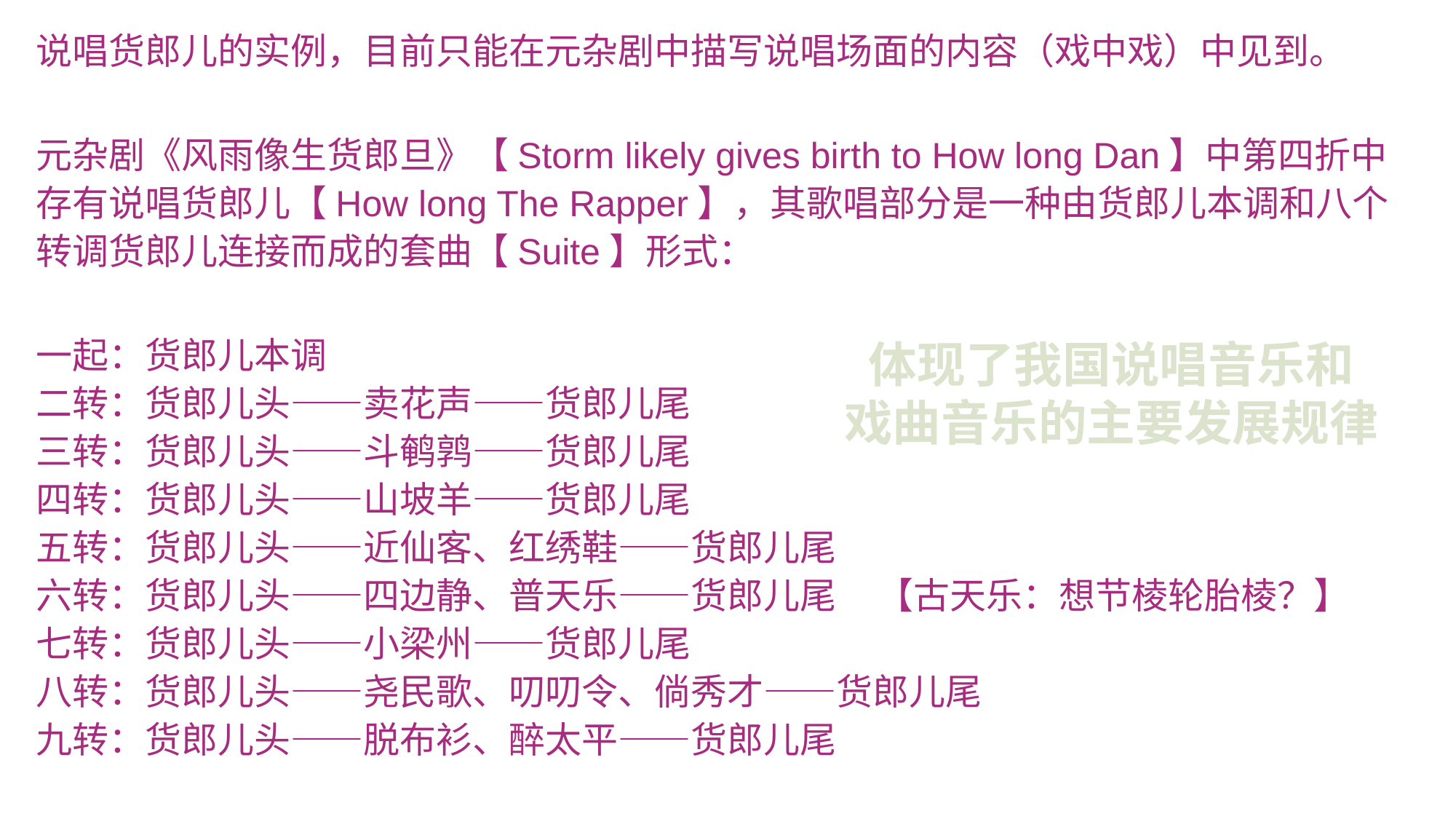

说唱货郎儿的实例，目前只能在元杂剧中描写说唱场面的内容（戏中戏）中见到。

元杂剧《风雨像生货郎旦》【Storm likely gives birth to How long Dan】中第四折中存有说唱货郎儿【How long The Rapper】，其歌唱部分是一种由货郎儿本调和八个转调货郎儿连接而成的套曲【Suite】形式：

一起：货郎儿本调
二转：货郎儿头——卖花声——货郎儿尾
三转：货郎儿头——斗鹌鹑——货郎儿尾
四转：货郎儿头——山坡羊——货郎儿尾
五转：货郎儿头——近仙客、红绣鞋——货郎儿尾
六转：货郎儿头——四边静、普天乐——货郎儿尾     【古天乐：想节棱轮胎棱？】
七转：货郎儿头——小梁州——货郎儿尾
八转：货郎儿头——尧民歌、叨叨令、倘秀才——货郎儿尾
九转：货郎儿头——脱布衫、醉太平——货郎儿尾
体现了我国说唱音乐和
戏曲音乐的主要发展规律